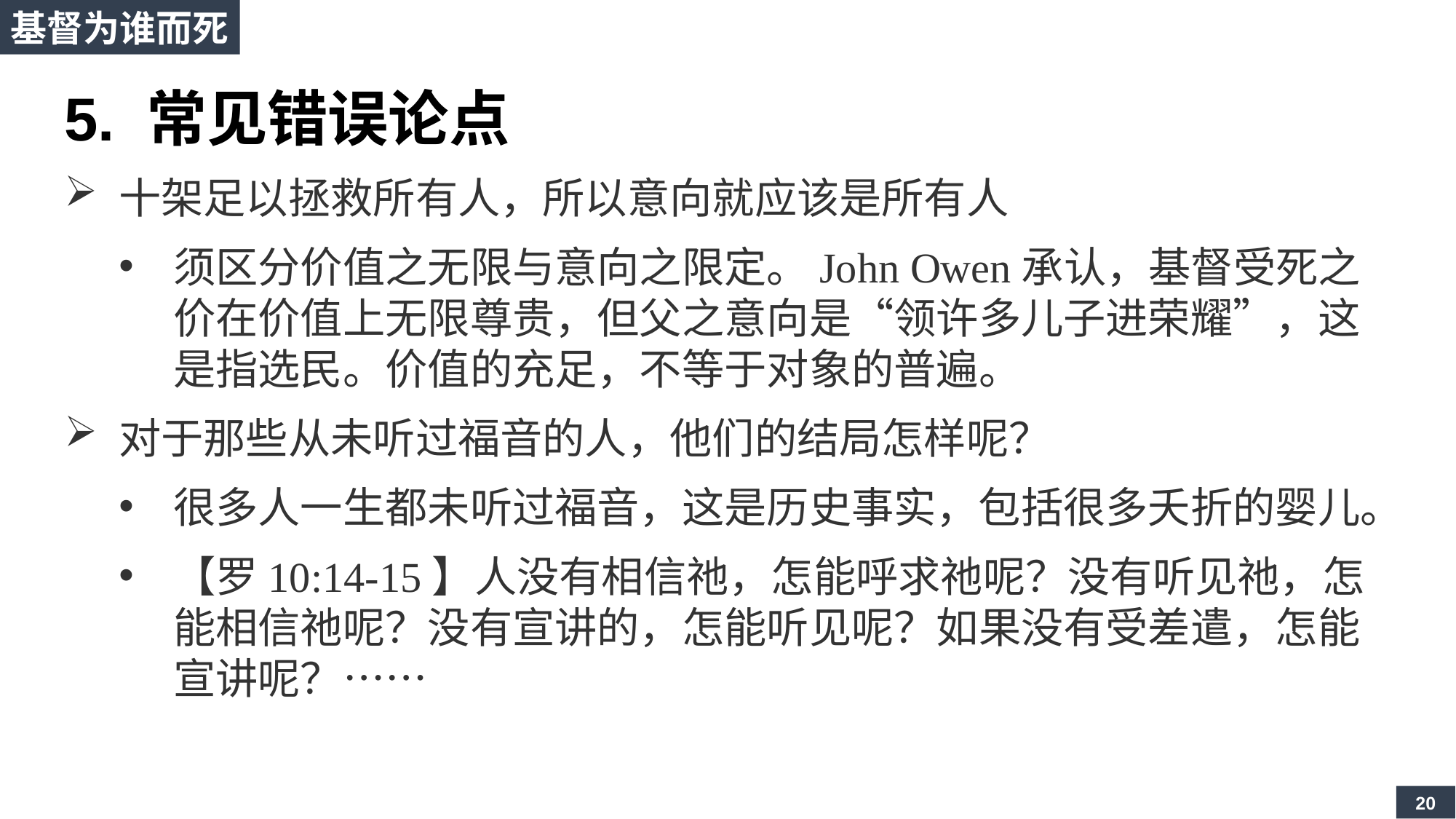

基督为谁而死
5. 常见错误论点
十架足以拯救所有人，所以意向就应该是所有人
须区分价值之无限与意向之限定。John Owen承认，基督受死之价在价值上无限尊贵，但父之意向是“领许多儿子进荣耀”，这是指选民。价值的充足，不等于对象的普遍。
对于那些从未听过福音的人，他们的结局怎样呢？
很多人一生都未听过福音，这是历史事实，包括很多夭折的婴儿。
【罗10:14-15】人没有相信祂，怎能呼求祂呢？没有听见祂，怎能相信祂呢？没有宣讲的，怎能听见呢？如果没有受差遣，怎能宣讲呢？……
20